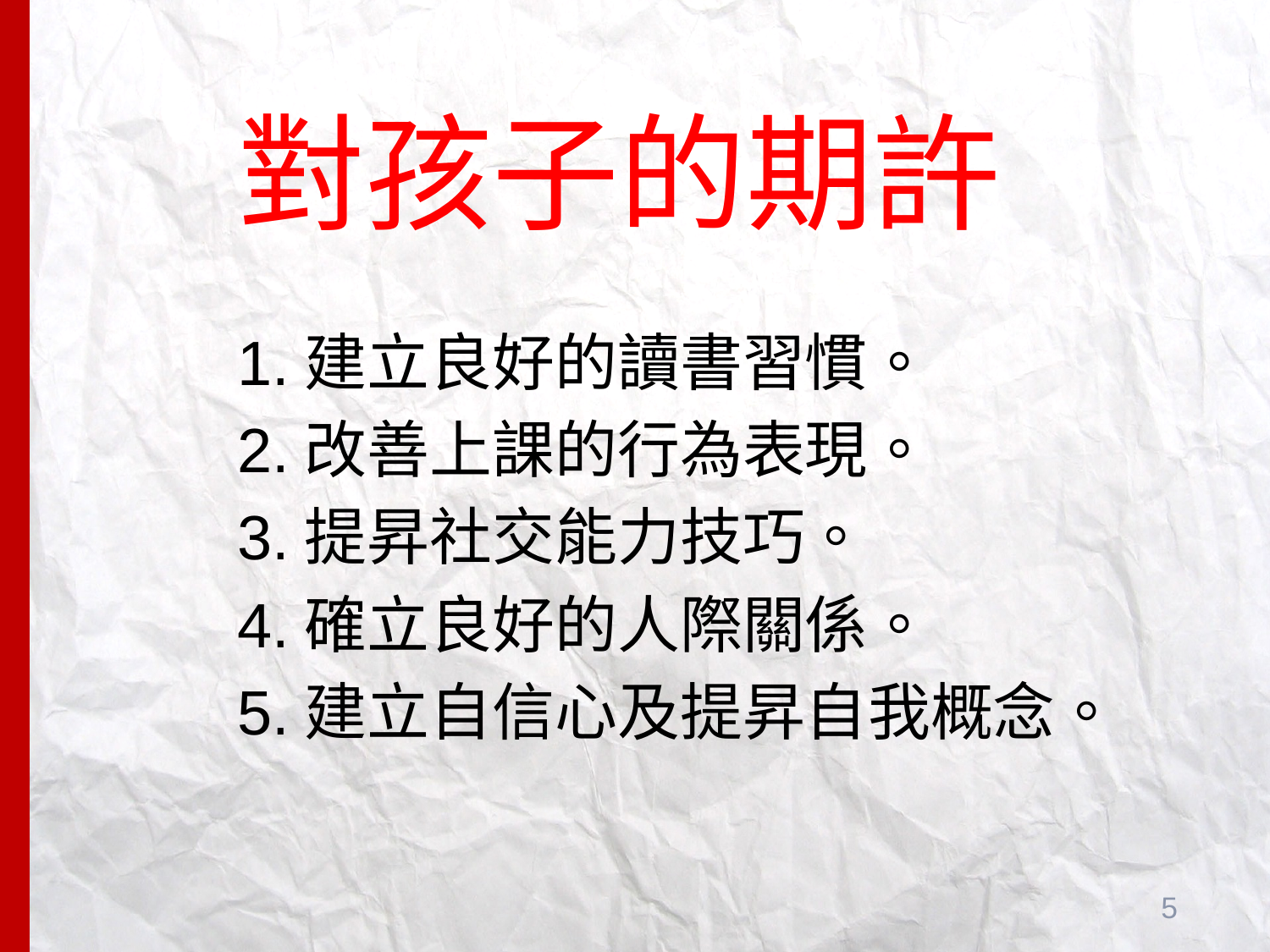

# 對孩子的期許
1.建立良好的讀書習慣。
2.改善上課的行為表現。
3.提昇社交能力技巧。
4.確立良好的人際關係。
5.建立自信心及提昇自我概念。

5